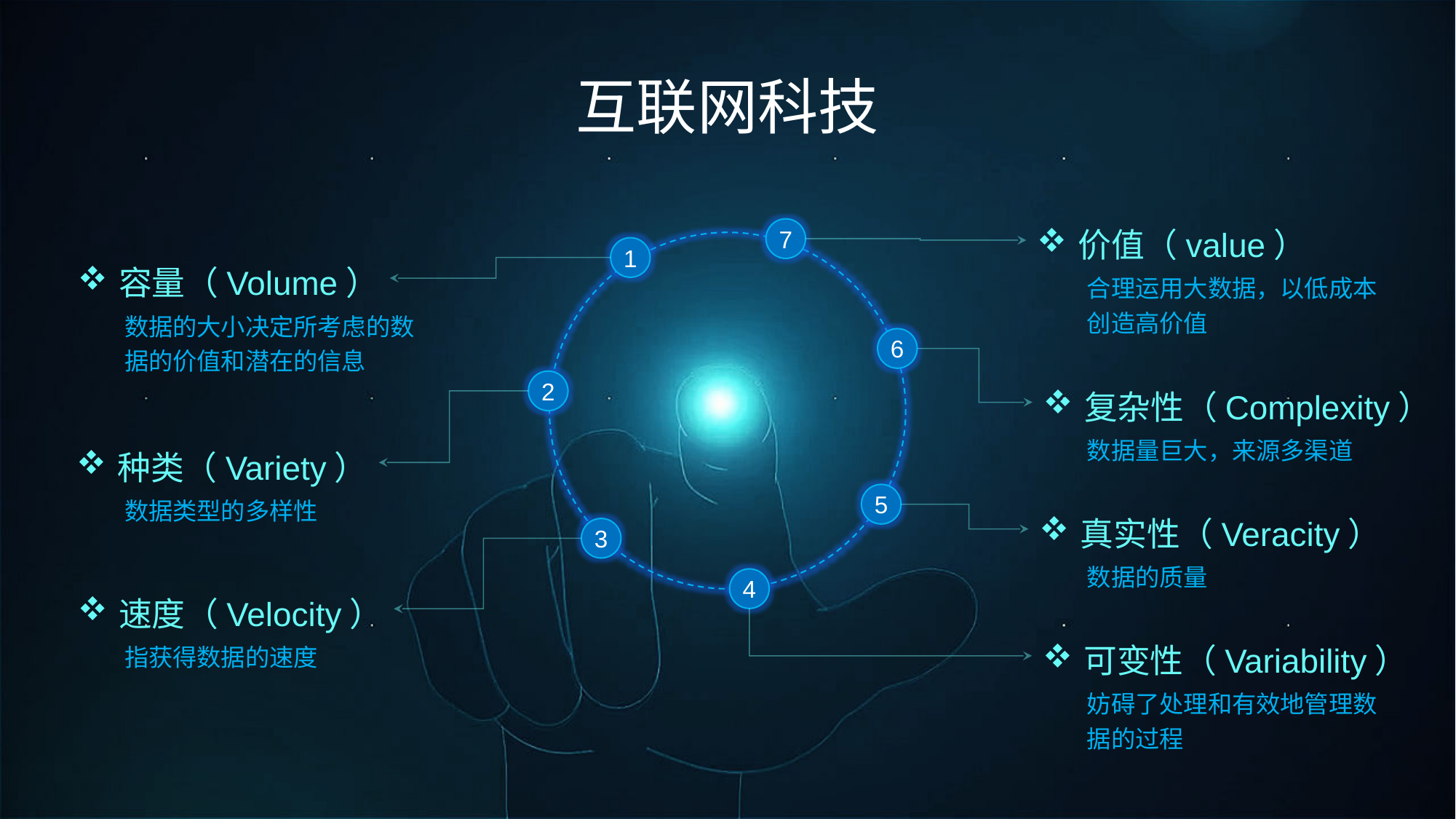

互联网科技
价值（value）
合理运用大数据，以低成本创造高价值
7

1
容量（Volume）
数据的大小决定所考虑的数据的价值和潜在的信息
6
2
复杂性（Complexity）
数据量巨大，来源多渠道
种类（Variety）
数据类型的多样性
5
真实性（Veracity）
数据的质量
3
4
速度（Velocity）
指获得数据的速度
可变性（Variability）
妨碍了处理和有效地管理数据的过程